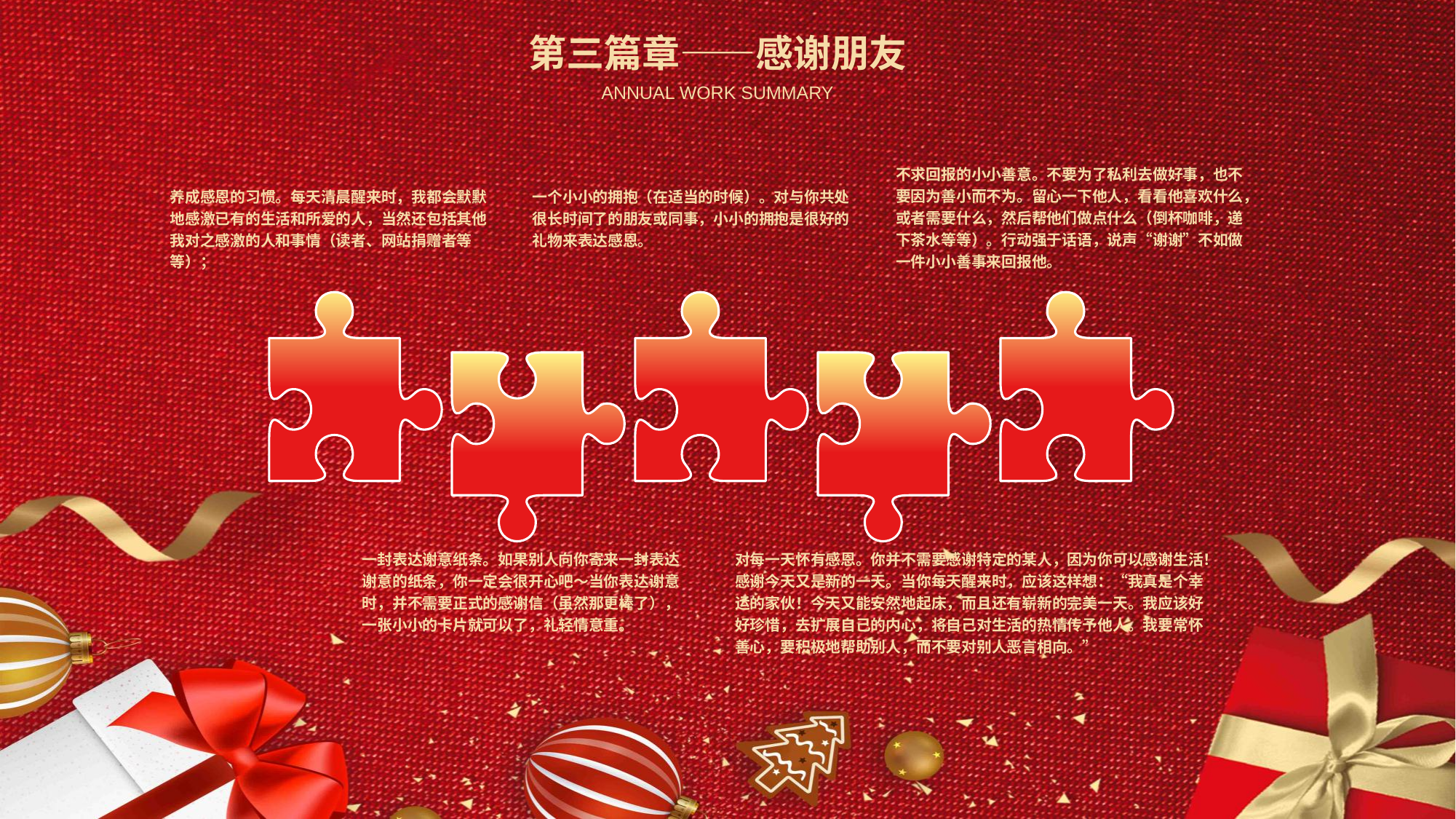

第三篇章——感谢朋友
ANNUAL WORK SUMMARY
不求回报的小小善意。不要为了私利去做好事，也不要因为善小而不为。留心一下他人，看看他喜欢什么，或者需要什么，然后帮他们做点什么（倒杯咖啡，递下茶水等等）。行动强于话语，说声“谢谢”不如做一件小小善事来回报他。
养成感恩的习惯。每天清晨醒来时，我都会默默地感激已有的生活和所爱的人，当然还包括其他我对之感激的人和事情（读者、网站捐赠者等等）；
一个小小的拥抱（在适当的时候）。对与你共处很长时间了的朋友或同事，小小的拥抱是很好的礼物来表达感恩。

一封表达谢意纸条。如果别人向你寄来一封表达谢意的纸条，你一定会很开心吧～当你表达谢意时，并不需要正式的感谢信（虽然那更棒了），一张小小的卡片就可以了，礼轻情意重。
对每一天怀有感恩。你并不需要感谢特定的某人，因为你可以感谢生活！感谢今天又是新的一天。当你每天醒来时，应该这样想：“我真是个幸运的家伙！今天又能安然地起床，而且还有崭新的完美一天。我应该好好珍惜，去扩展自己的内心，将自己对生活的热情传予他人。我要常怀善心，要积极地帮助别人，而不要对别人恶言相向。”